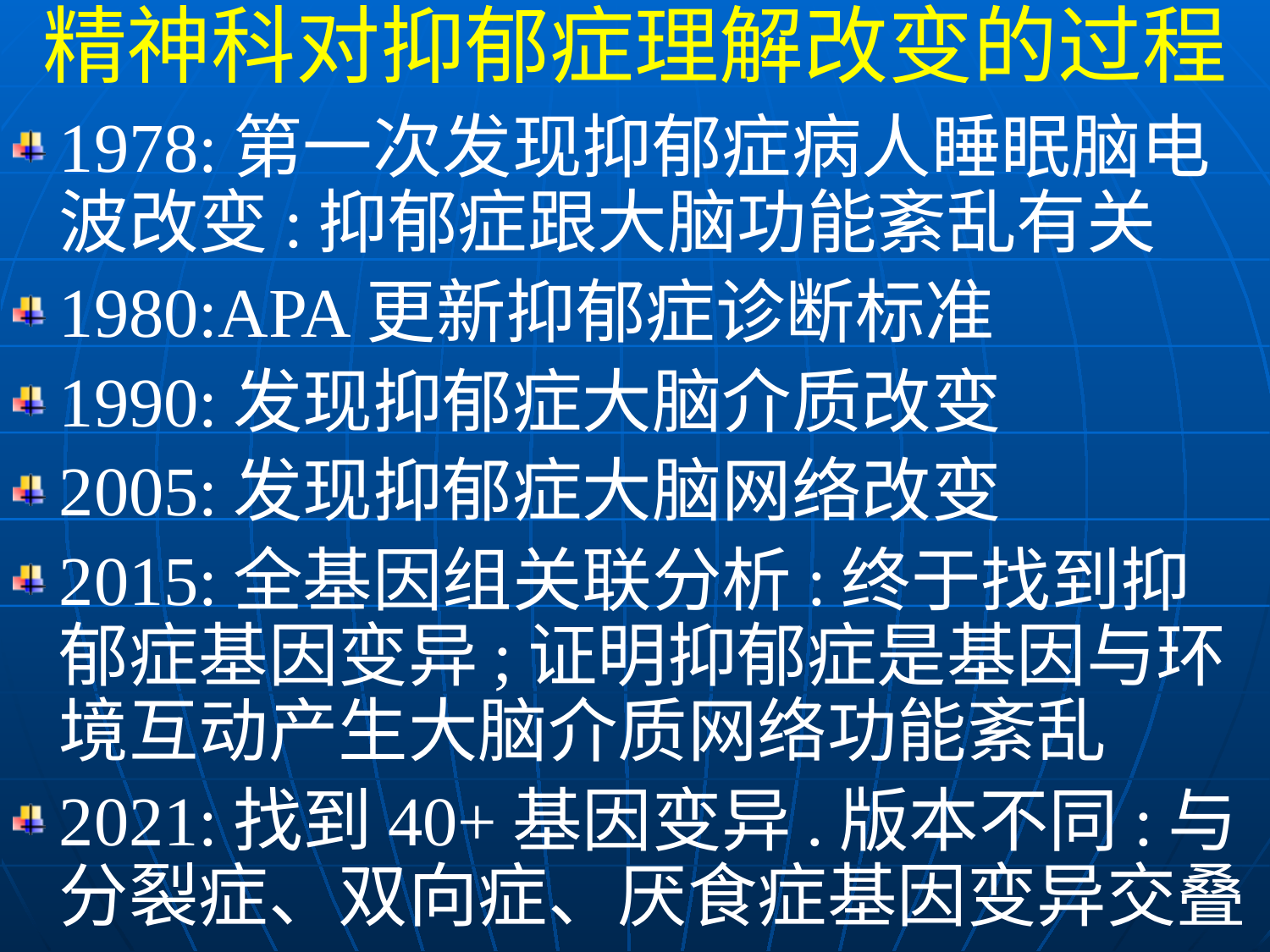

精神科对抑郁症理解改变的过程
1978:第一次发现抑郁症病人睡眠脑电波改变:抑郁症跟大脑功能紊乱有关
1980:APA更新抑郁症诊断标准
1990:发现抑郁症大脑介质改变
2005:发现抑郁症大脑网络改变
2015:全基因组关联分析:终于找到抑郁症基因变异;证明抑郁症是基因与环境互动产生大脑介质网络功能紊乱
2021:找到40+基因变异.版本不同:与分裂症、双向症、厌食症基因变异交叠